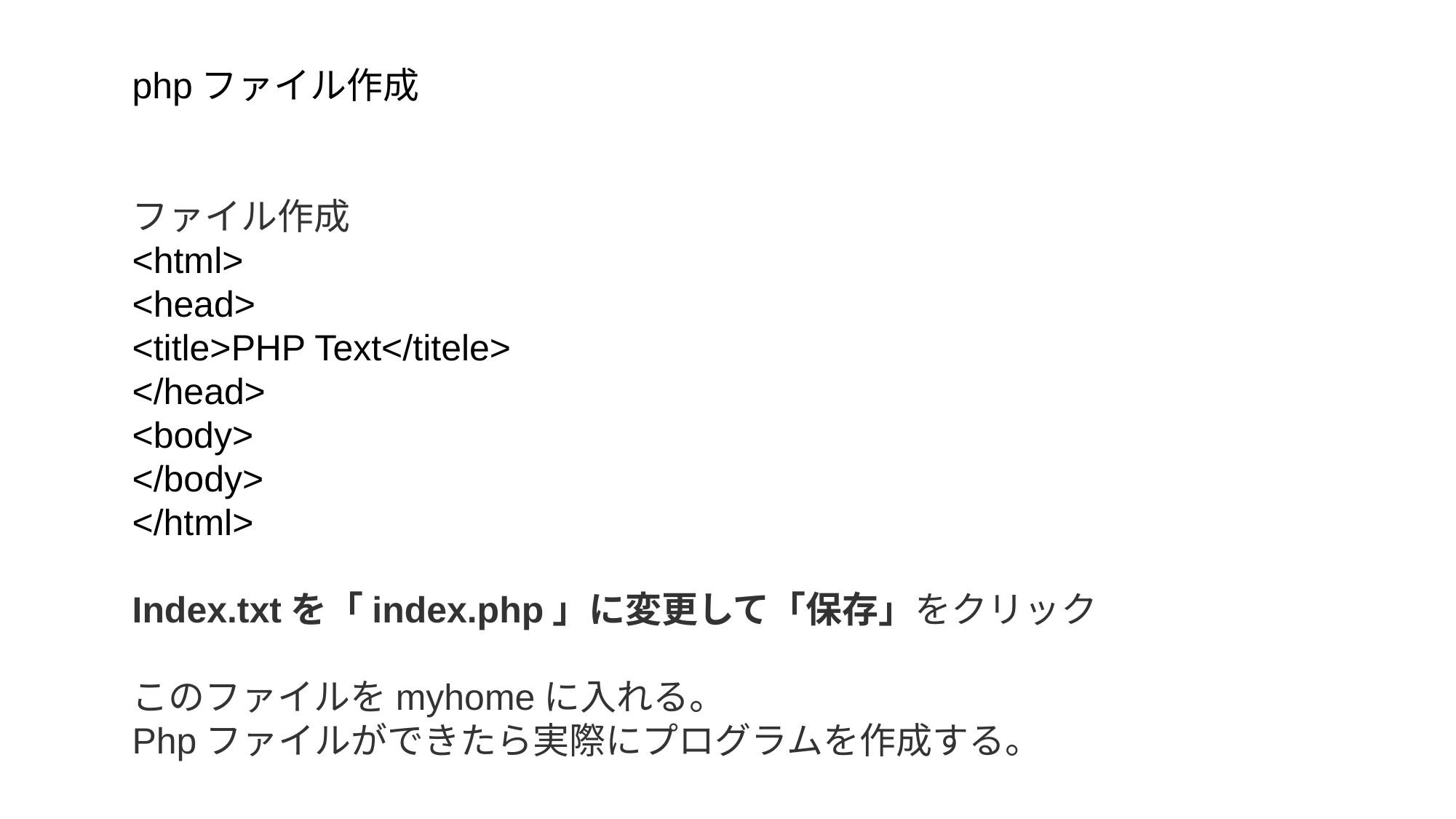

phpファイル作成

ファイル作成
<html>
<head>
<title>PHP Text</titele>
</head>
<body>
</body>
</html>

Index.txtを「index.php」に変更して「保存」をクリック

このファイルをmyhomeに入れる。
Phpファイルができたら実際にプログラムを作成する。